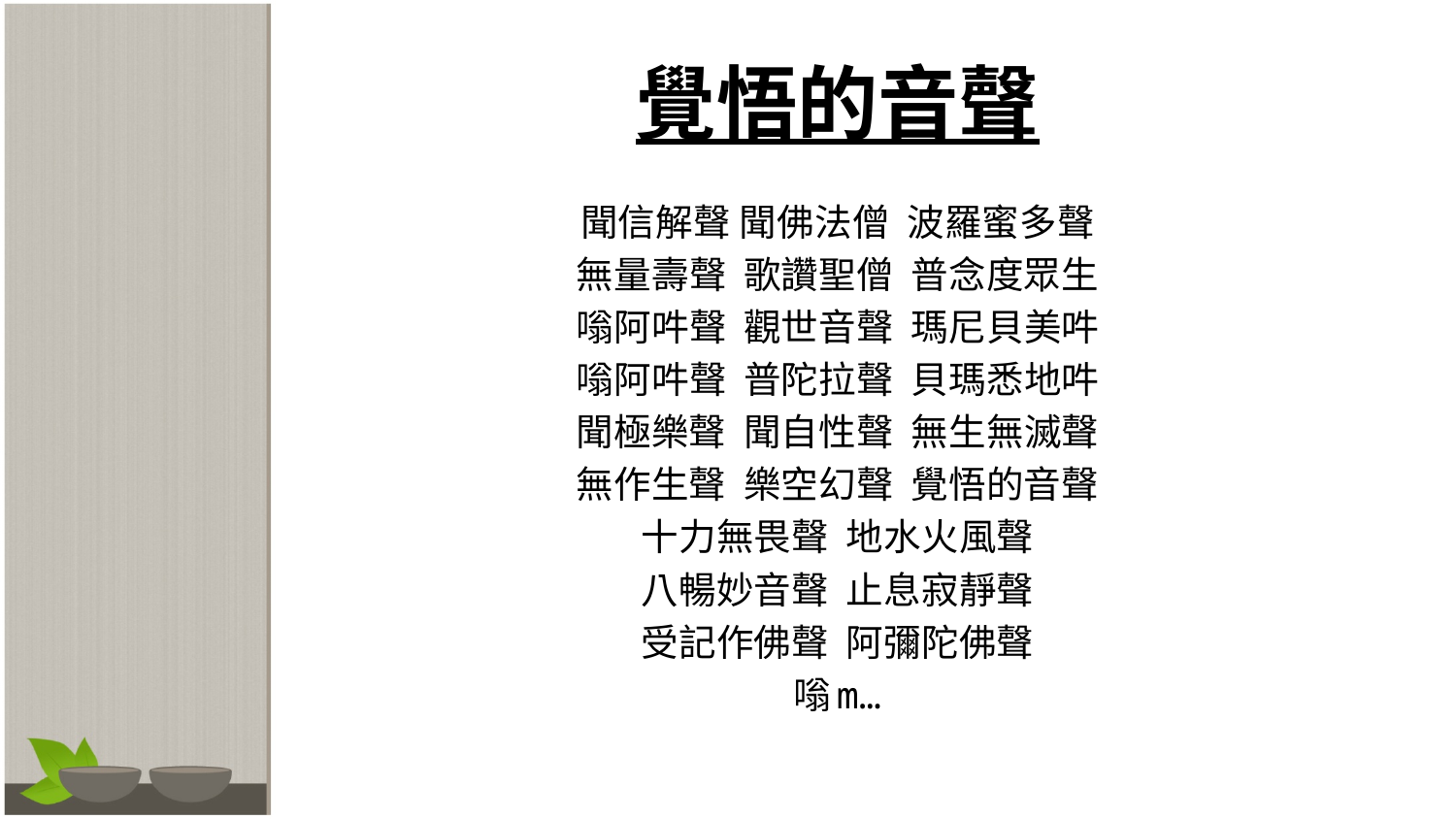

# 覺悟的音聲
聞信解聲 聞佛法僧  波羅蜜多聲
無量壽聲  歌讚聖僧  普念度眾生
嗡阿吽聲  觀世音聲  瑪尼貝美吽
嗡阿吽聲  普陀拉聲  貝瑪悉地吽
聞極樂聲  聞自性聲  無生無滅聲
無作生聲  樂空幻聲  覺悟的音聲
十力無畏聲  地水火風聲
八暢妙音聲  止息寂靜聲
受記作佛聲  阿彌陀佛聲
嗡m…